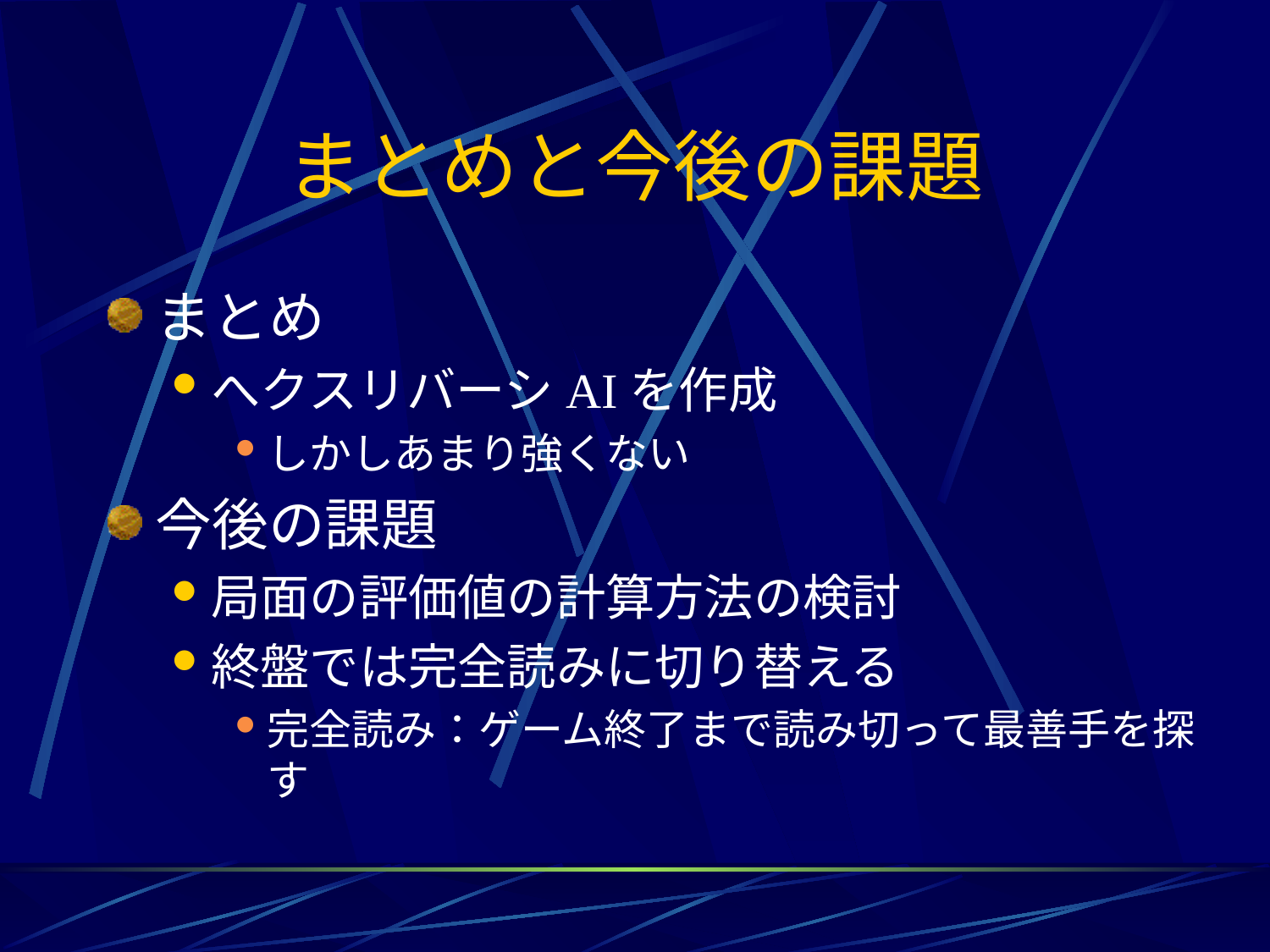

# まとめと今後の課題
まとめ
へクスリバーシAIを作成
しかしあまり強くない
今後の課題
局面の評価値の計算方法の検討
終盤では完全読みに切り替える
完全読み：ゲーム終了まで読み切って最善手を探す